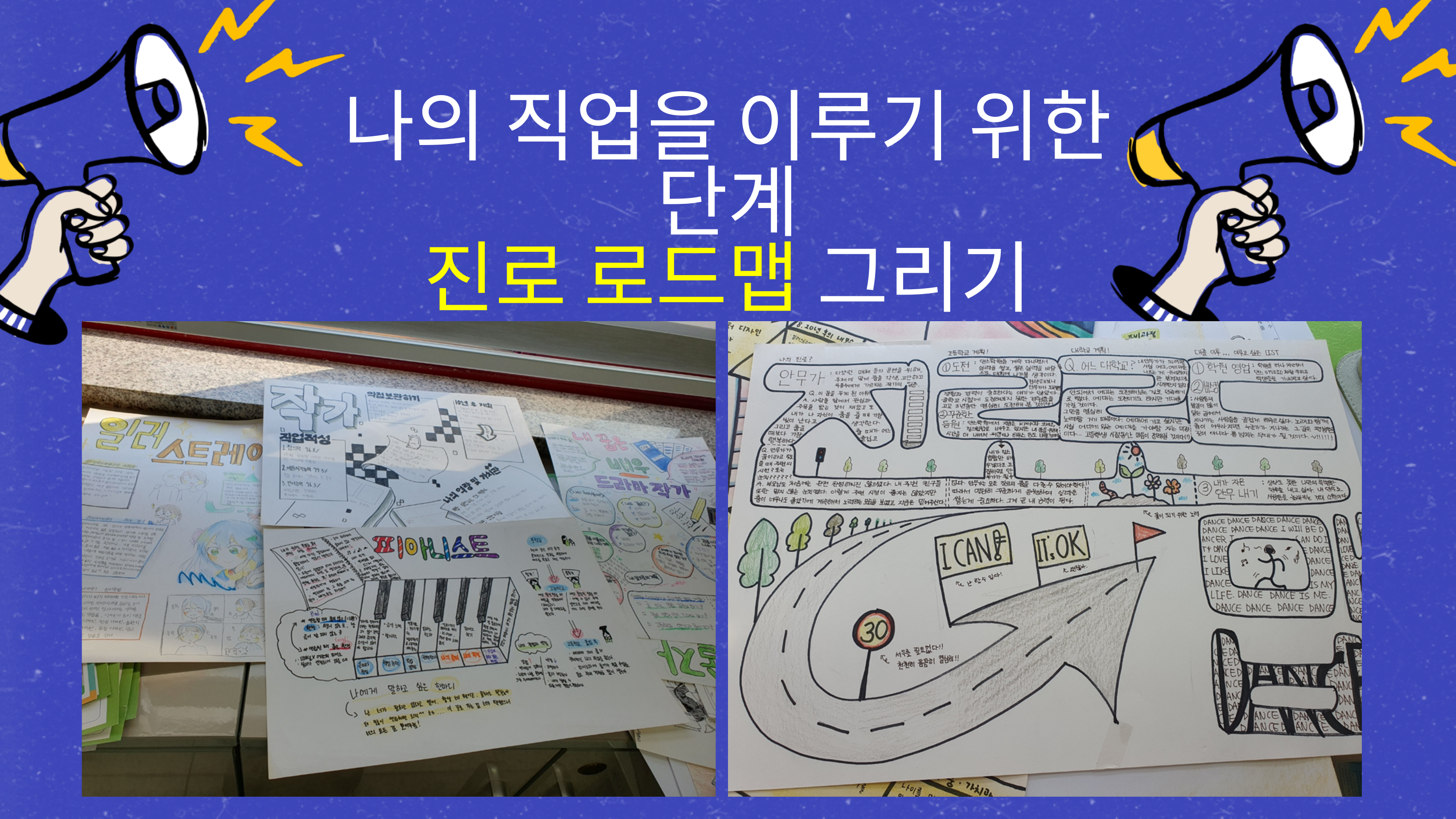

나의 직업을 이루기 위한 단계
진로 로드맵 그리기